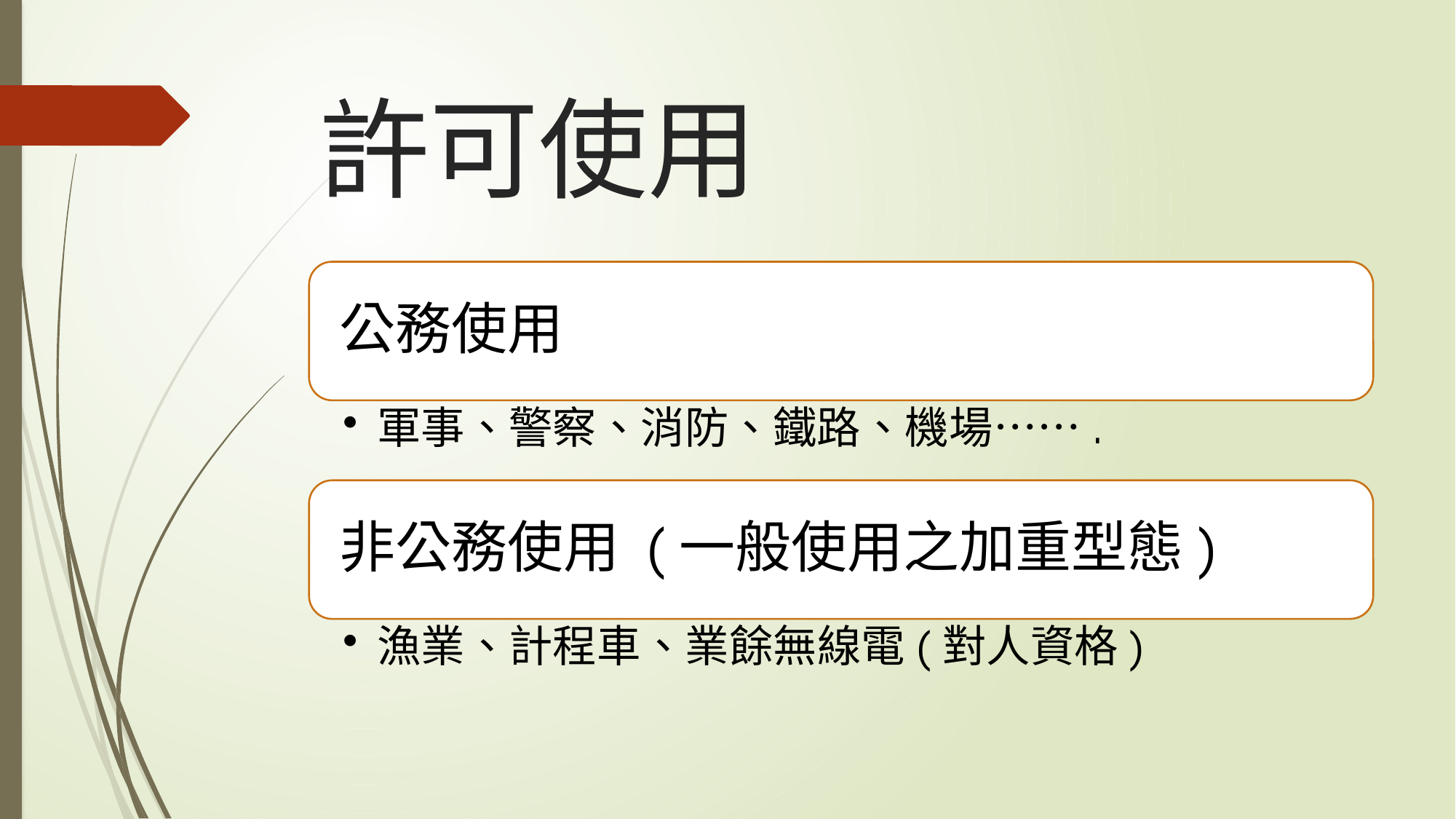

# 許可使用
公務使用
軍事、警察、消防、鐵路、機場…….
非公務使用 (一般使用之加重型態)
漁業、計程車、業餘無線電(對人資格)